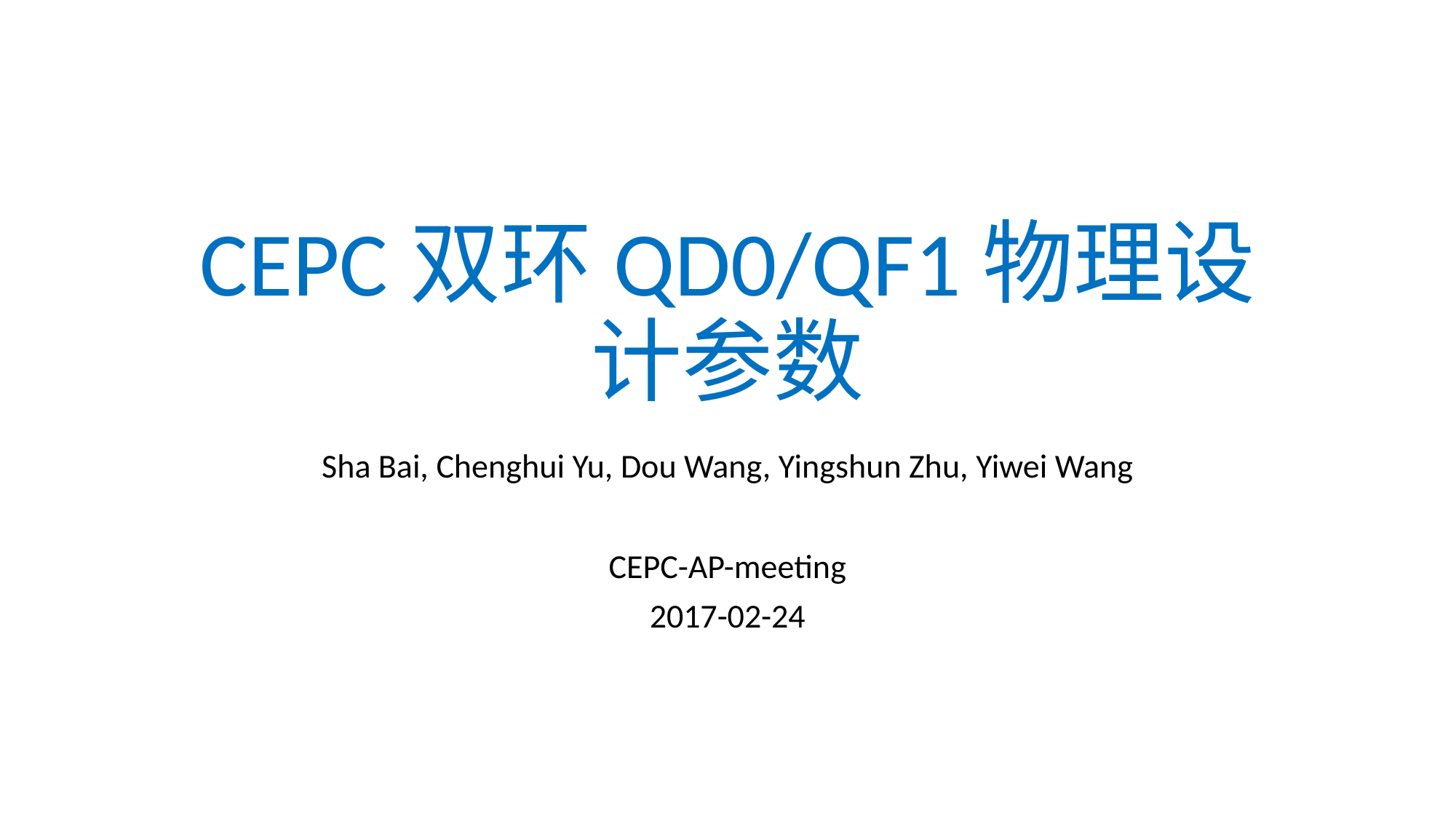

# CEPC双环QD0/QF1物理设计参数
Sha Bai, Chenghui Yu, Dou Wang, Yingshun Zhu, Yiwei Wang

CEPC-AP-meeting
2017-02-24